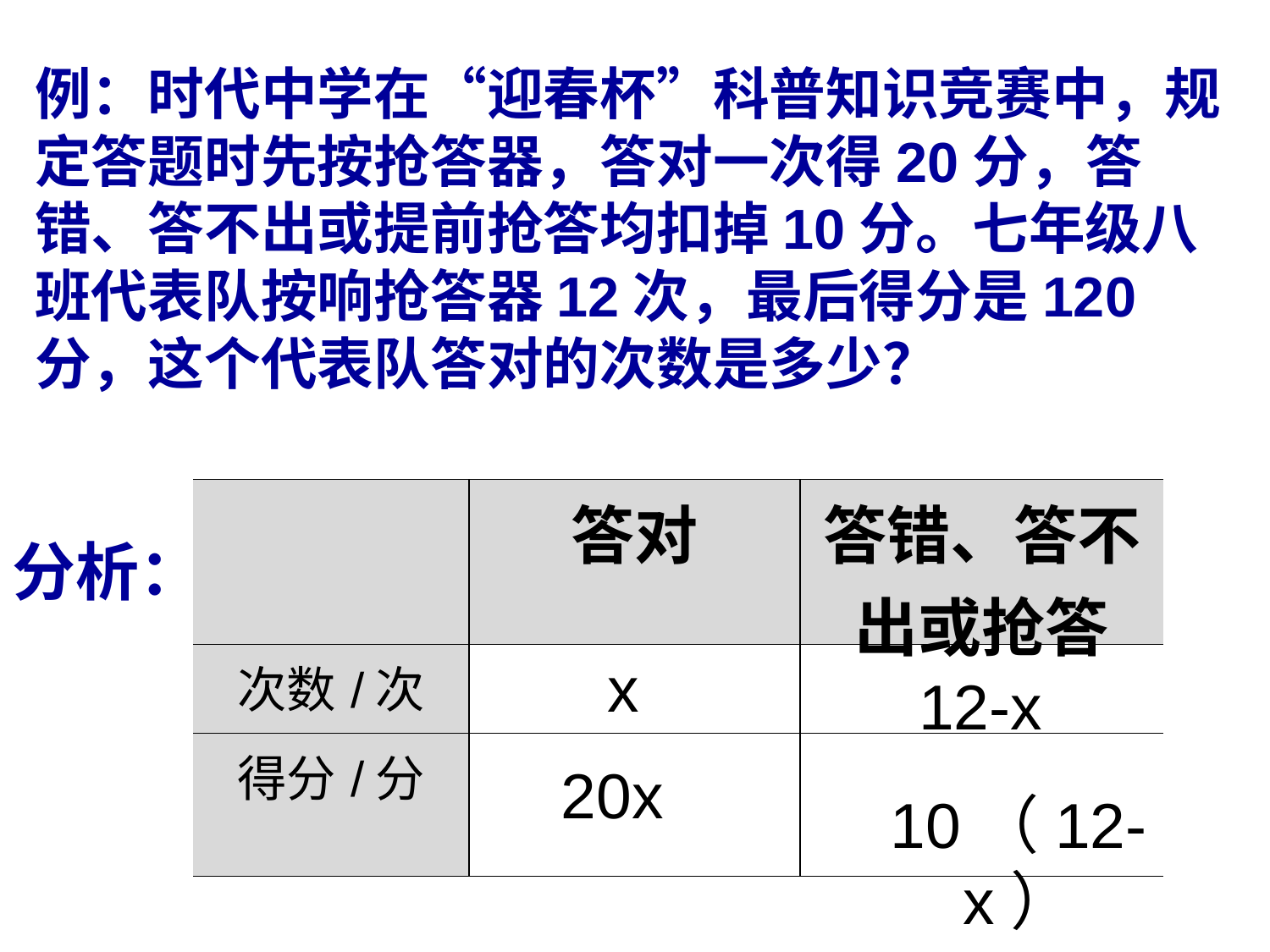

例：时代中学在“迎春杯”科普知识竞赛中，规定答题时先按抢答器，答对一次得20分，答错、答不出或提前抢答均扣掉10分。七年级八班代表队按响抢答器12次，最后得分是120分，这个代表队答对的次数是多少？
|  | 答对 | 答错、答不出或抢答 |
| --- | --- | --- |
| 次数/次 |  |  |
| 得分/分 |  |  |
分析：
x
12-x

20x

10（12-x）